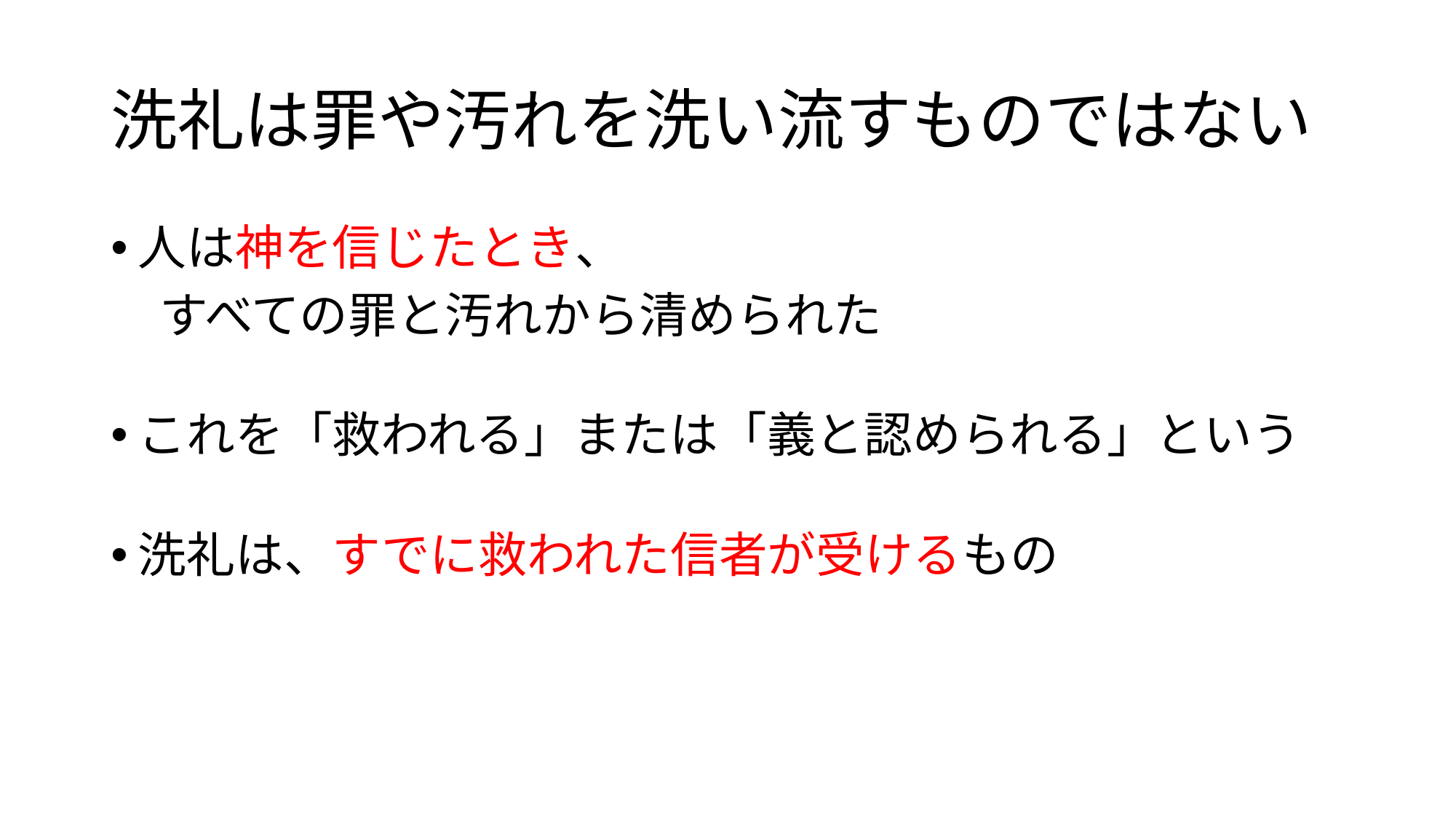

# 洗礼は罪や汚れを洗い流すものではない
人は神を信じたとき、
　すべての罪と汚れから清められた
これを「救われる」または「義と認められる」という
洗礼は、すでに救われた信者が受けるもの